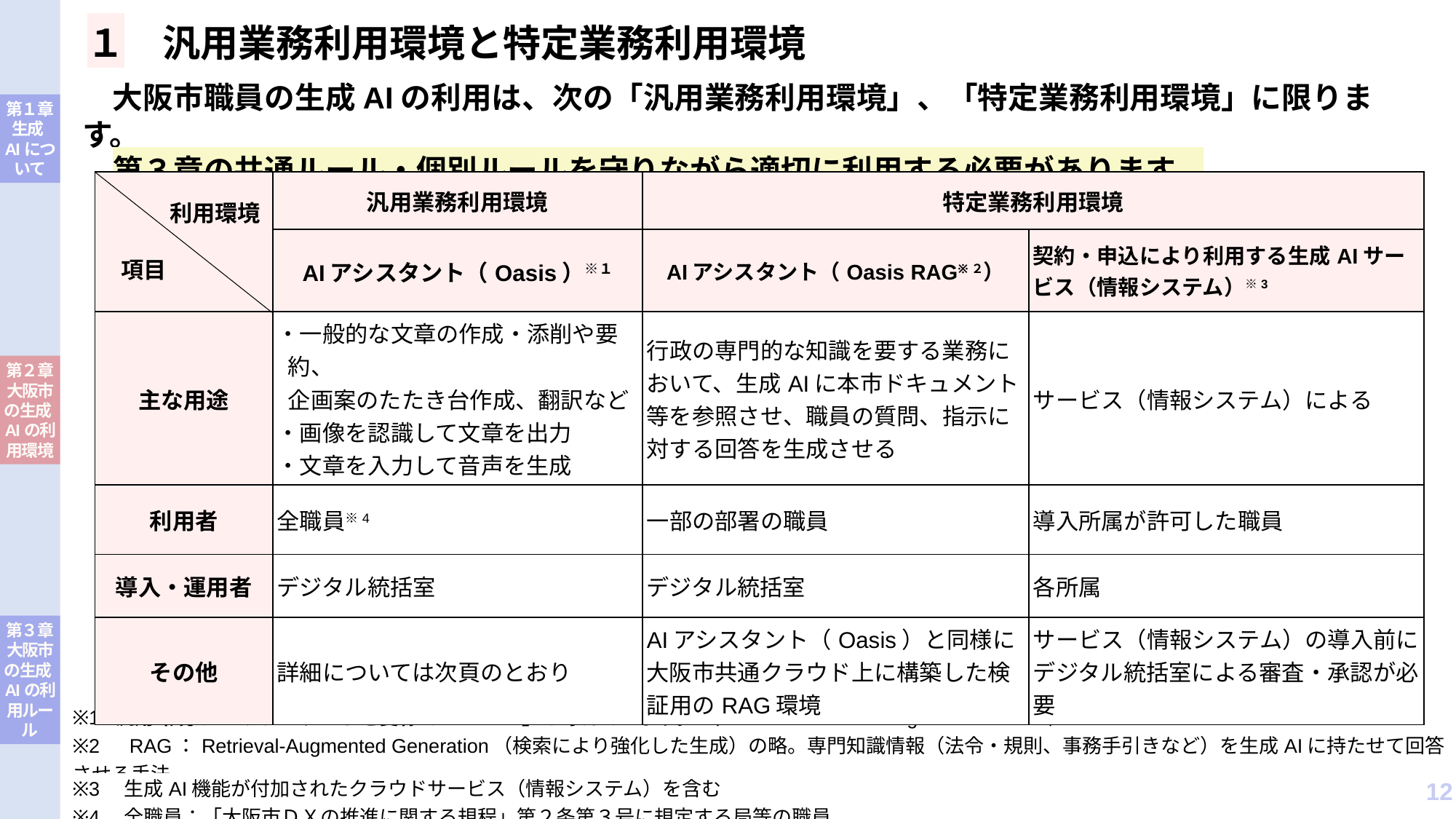

１　汎用業務利用環境と特定業務利用環境
　大阪市職員の生成AIの利用は、次の「汎用業務利用環境」、「特定業務利用環境」に限ります。
　第３章の共通ルール・個別ルールを守りながら適切に利用する必要があります。
|  | 汎用業務利用環境 | 特定業務利用環境 |  |
| --- | --- | --- | --- |
|  | AIアシスタント（Oasis）※１ | AIアシスタント（Oasis RAG※２） | 契約・申込により利用する生成AIサービス（情報システム）※3 |
| 主な用途 | ・一般的な文章の作成・添削や要約、 企画案のたたき台作成、翻訳など ・画像を認識して文章を出力 ・文章を入力して音声を生成 | 行政の専門的な知識を要する業務において、生成AIに本市ドキュメント等を参照させ、職員の質問、指示に対する回答を生成させる | サービス（情報システム）による |
| 利用者 | 全職員※4 | 一部の部署の職員 | 導入所属が許可した職員 |
| 導入・運用者 | デジタル統括室 | デジタル統括室 | 各所属 |
| その他 | 詳細については次頁のとおり | AIアシスタント（Oasis）と同様に大阪市共通クラウド上に構築した検証用のRAG環境 | サービス（情報システム）の導入前にデジタル統括室による審査・承認が必要 |
利用環境
項目
| ※1 汎用環境のAIアシスタントを愛称で「Oasis」と呼んでいます。 （Osaka Artificial Intelligence Assistant） ※2　RAG：Retrieval-Augmented Generation（検索により強化した生成）の略。専門知識情報（法令・規則、事務手引きなど）を生成AIに持たせて回答させる手法 |
| --- |
| ※3　生成AI機能が付加されたクラウドサービス（情報システム）を含む ※4　全職員：「大阪市ＤＸの推進に関する規程」第２条第３号に規定する局等の職員 |
12